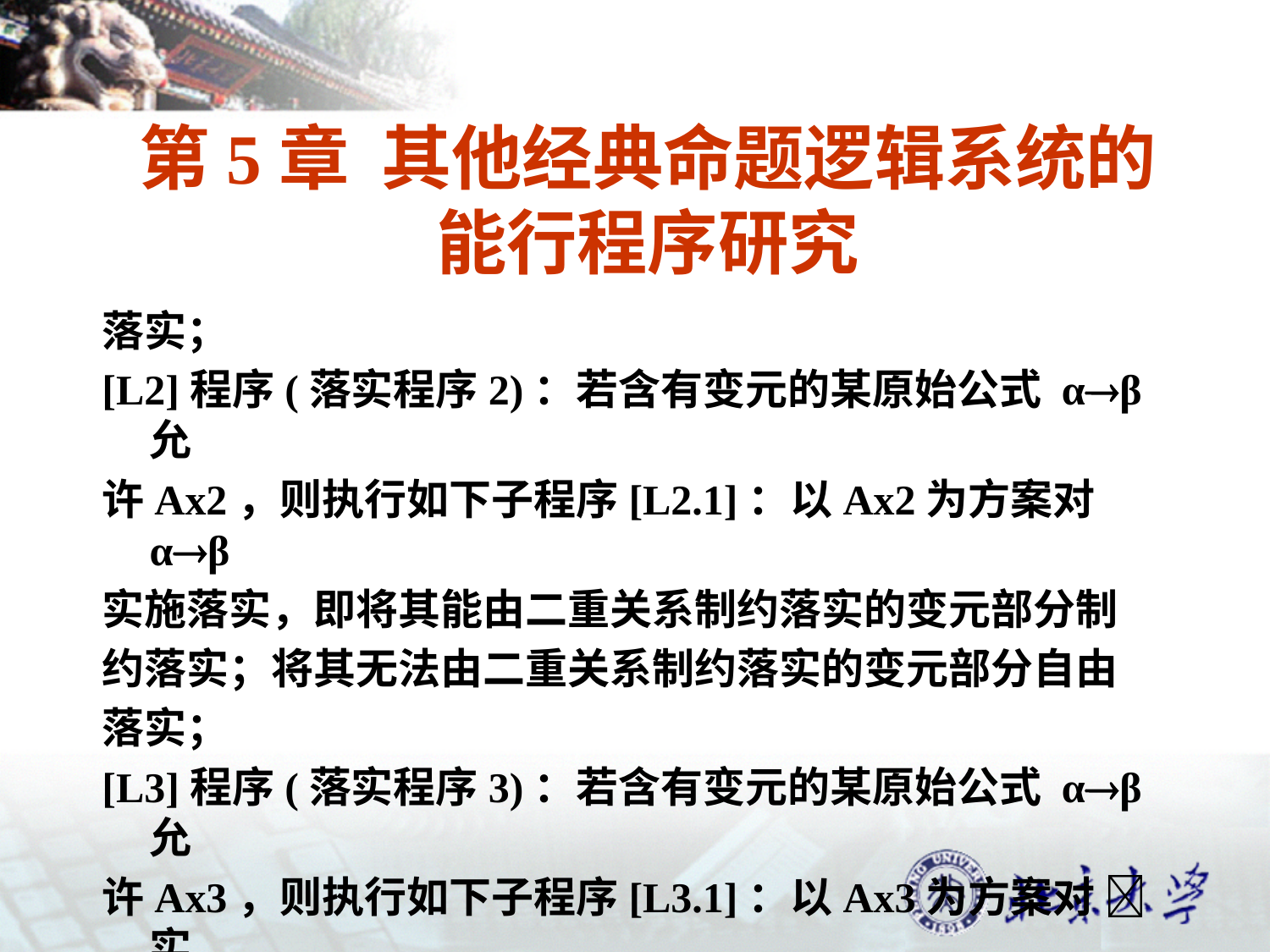

# 第5章  其他经典命题逻辑系统的能行程序研究
落实；
[L2]程序(落实程序2)：若含有变元的某原始公式 α→β 允
许Ax2，则执行如下子程序[L2.1]：以Ax2为方案对 α→β
实施落实，即将其能由二重关系制约落实的变元部分制
约落实；将其无法由二重关系制约落实的变元部分自由
落实；
[L3]程序(落实程序3)：若含有变元的某原始公式 α→β允
许Ax3，则执行如下子程序[L3.1]：以Ax3为方案对 → 实
施落实，即将其能由二重关系制约落实的变元部分制约